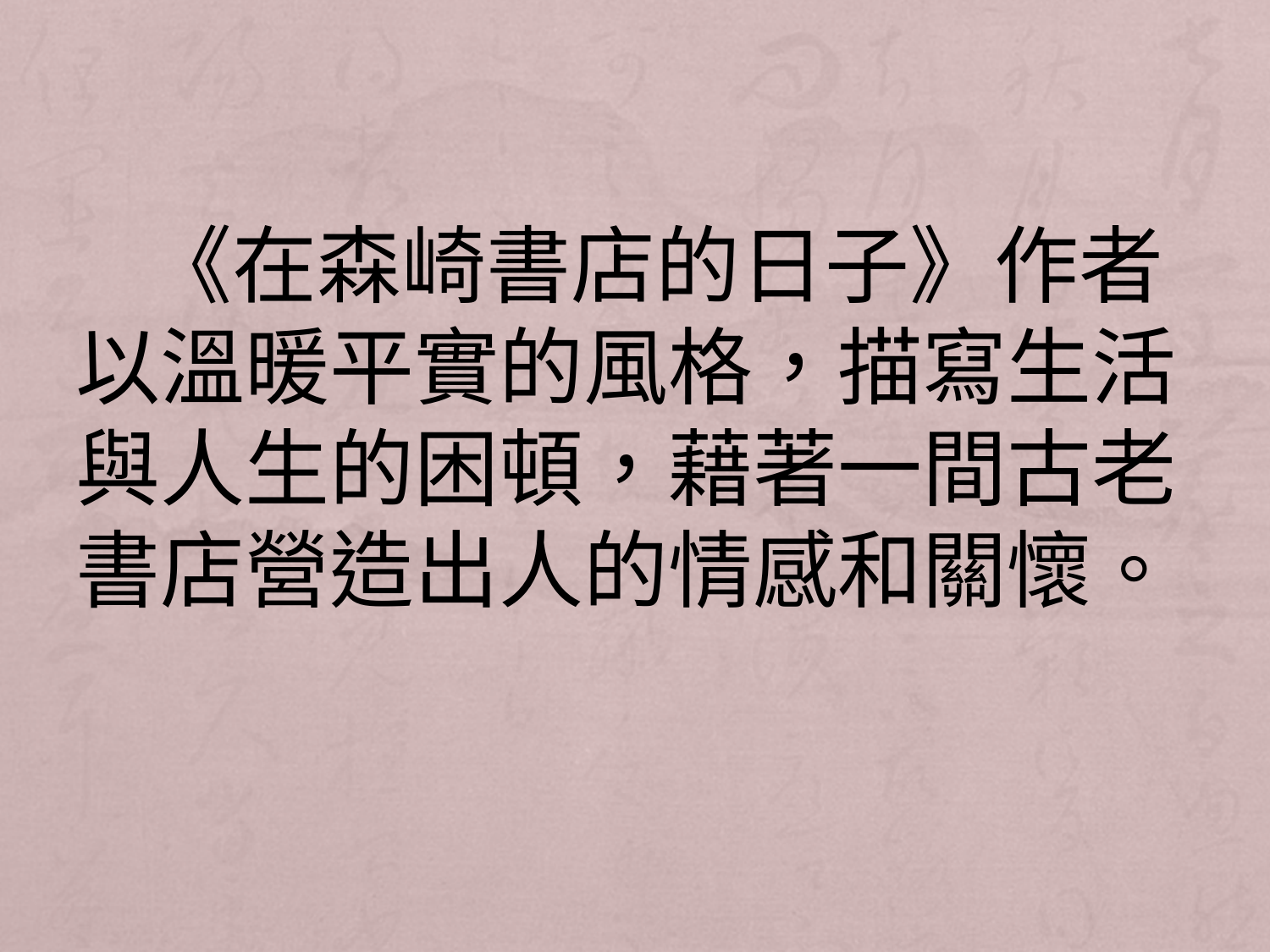

#
    《在森崎書店的日子》作者以溫暖平實的風格，描寫生活與人生的困頓，藉著一間古老書店營造出人的情感和關懷。